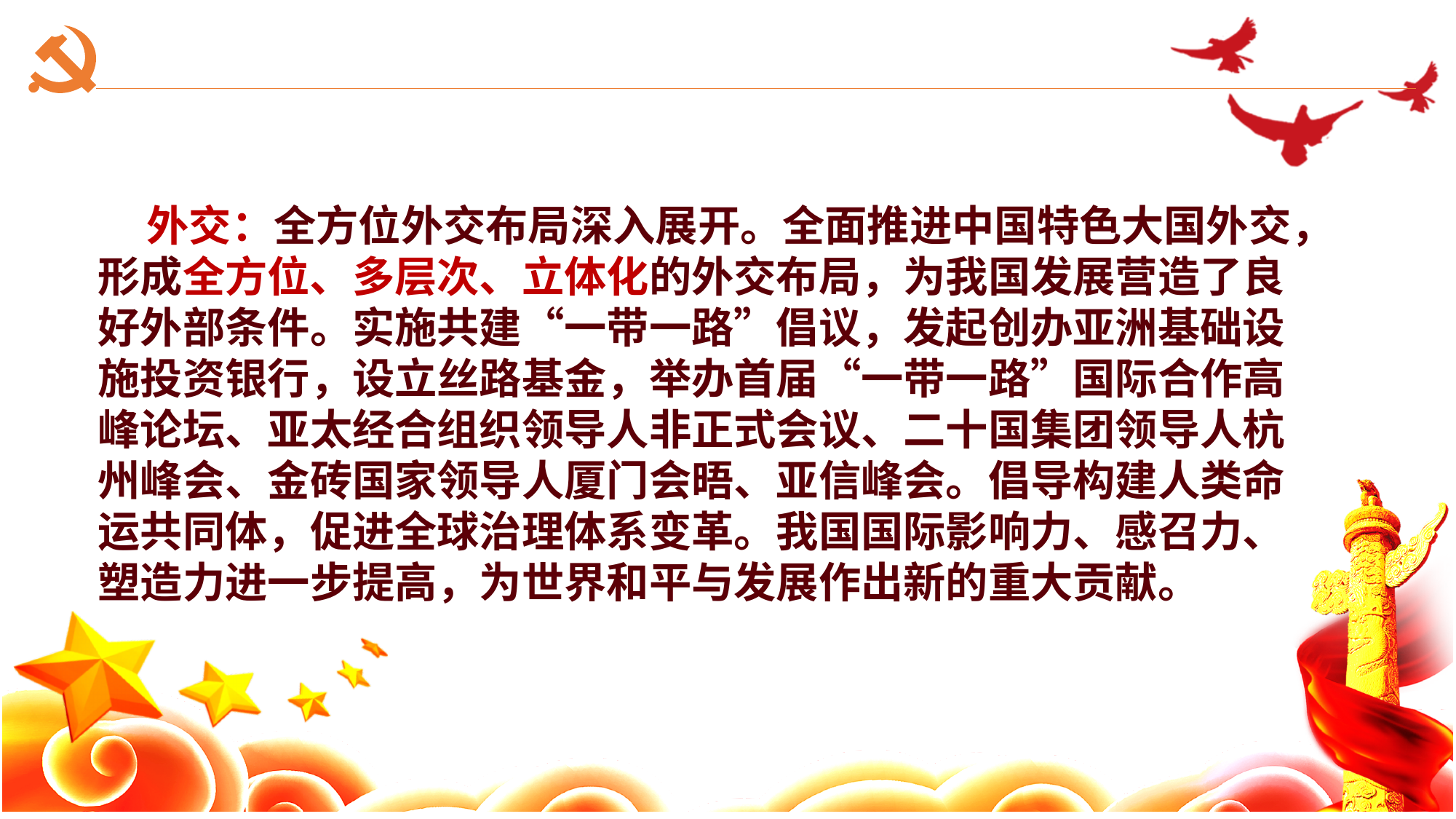

外交：全方位外交布局深入展开。全面推进中国特色大国外交，形成全方位、多层次、立体化的外交布局，为我国发展营造了良好外部条件。实施共建“一带一路”倡议，发起创办亚洲基础设施投资银行，设立丝路基金，举办首届“一带一路”国际合作高峰论坛、亚太经合组织领导人非正式会议、二十国集团领导人杭州峰会、金砖国家领导人厦门会晤、亚信峰会。倡导构建人类命运共同体，促进全球治理体系变革。我国国际影响力、感召力、塑造力进一步提高，为世界和平与发展作出新的重大贡献。